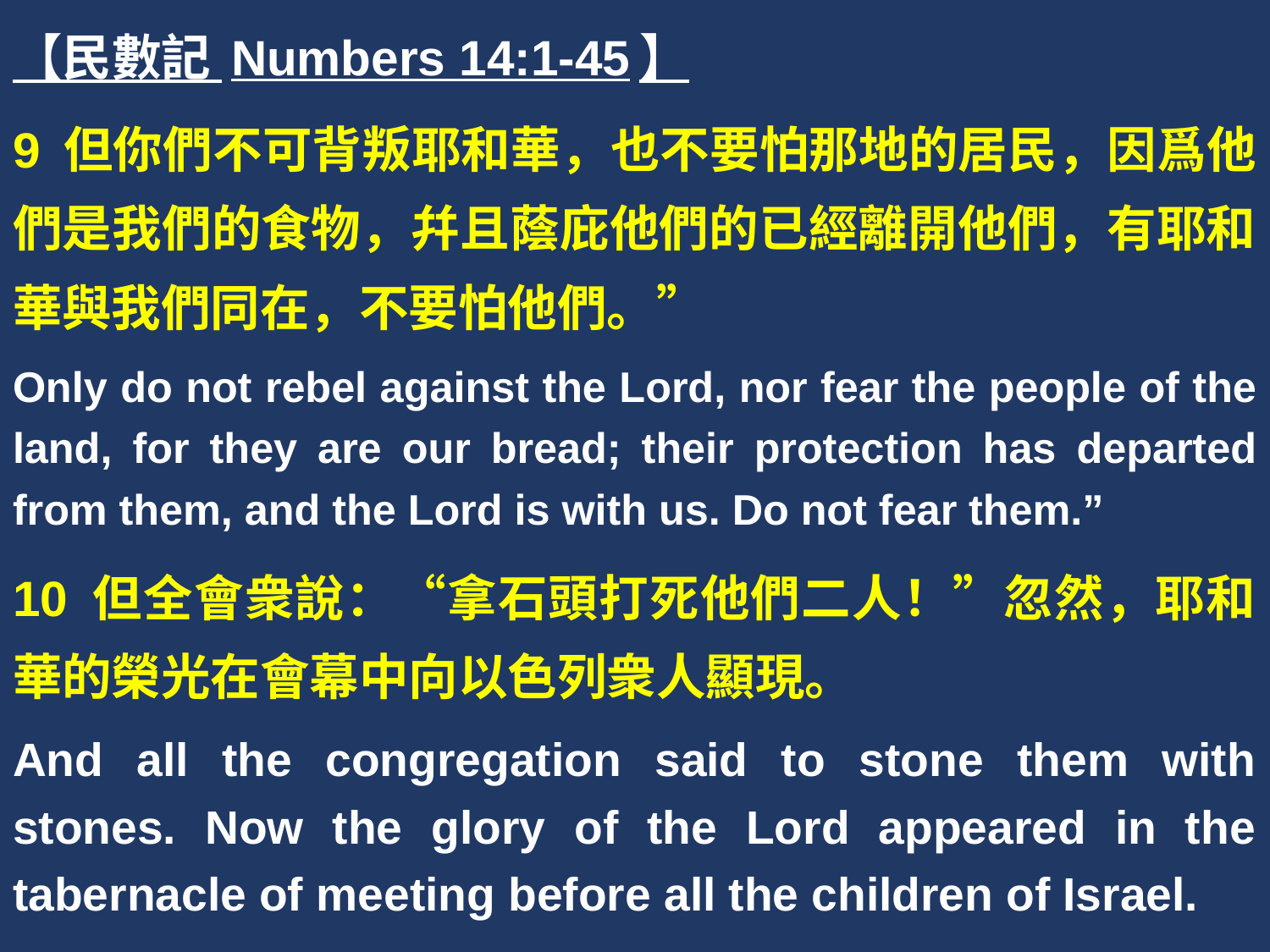

【民數記 Numbers 14:1-45】
9 但你們不可背叛耶和華，也不要怕那地的居民，因爲他們是我們的食物，幷且蔭庇他們的已經離開他們，有耶和華與我們同在，不要怕他們。”
Only do not rebel against the Lord, nor fear the people of the land, for they are our bread; their protection has departed from them, and the Lord is with us. Do not fear them.”
10 但全會衆說：“拿石頭打死他們二人！”忽然，耶和華的榮光在會幕中向以色列衆人顯現。
And all the congregation said to stone them with stones. Now the glory of the Lord appeared in the tabernacle of meeting before all the children of Israel.